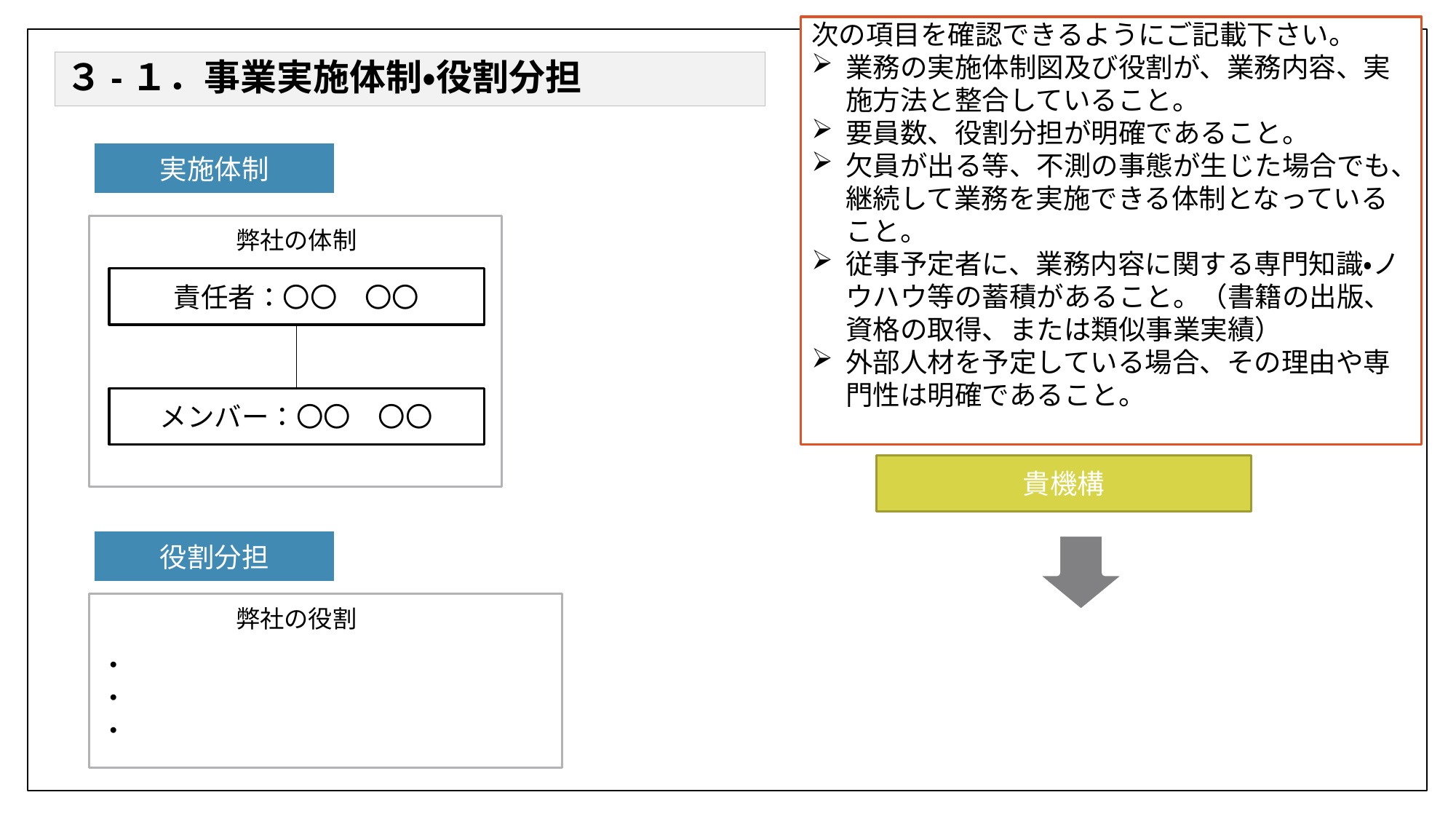

次の項目を確認できるようにご記載下さい。
業務の実施体制図及び役割が、業務内容、実施方法と整合していること。
要員数、役割分担が明確であること。
欠員が出る等、不測の事態が生じた場合でも、継続して業務を実施できる体制となっていること。
従事予定者に、業務内容に関する専門知識・ノウハウ等の蓄積があること。（書籍の出版、資格の取得、または類似事業実績）
外部人材を予定している場合、その理由や専門性は明確であること。

# ３-１．事業実施体制・役割分担
実施体制

弊社の体制
責任者：〇〇　〇〇
メンバー：〇〇　〇〇
貴機構
役割分担

・
・
・
弊社の役割